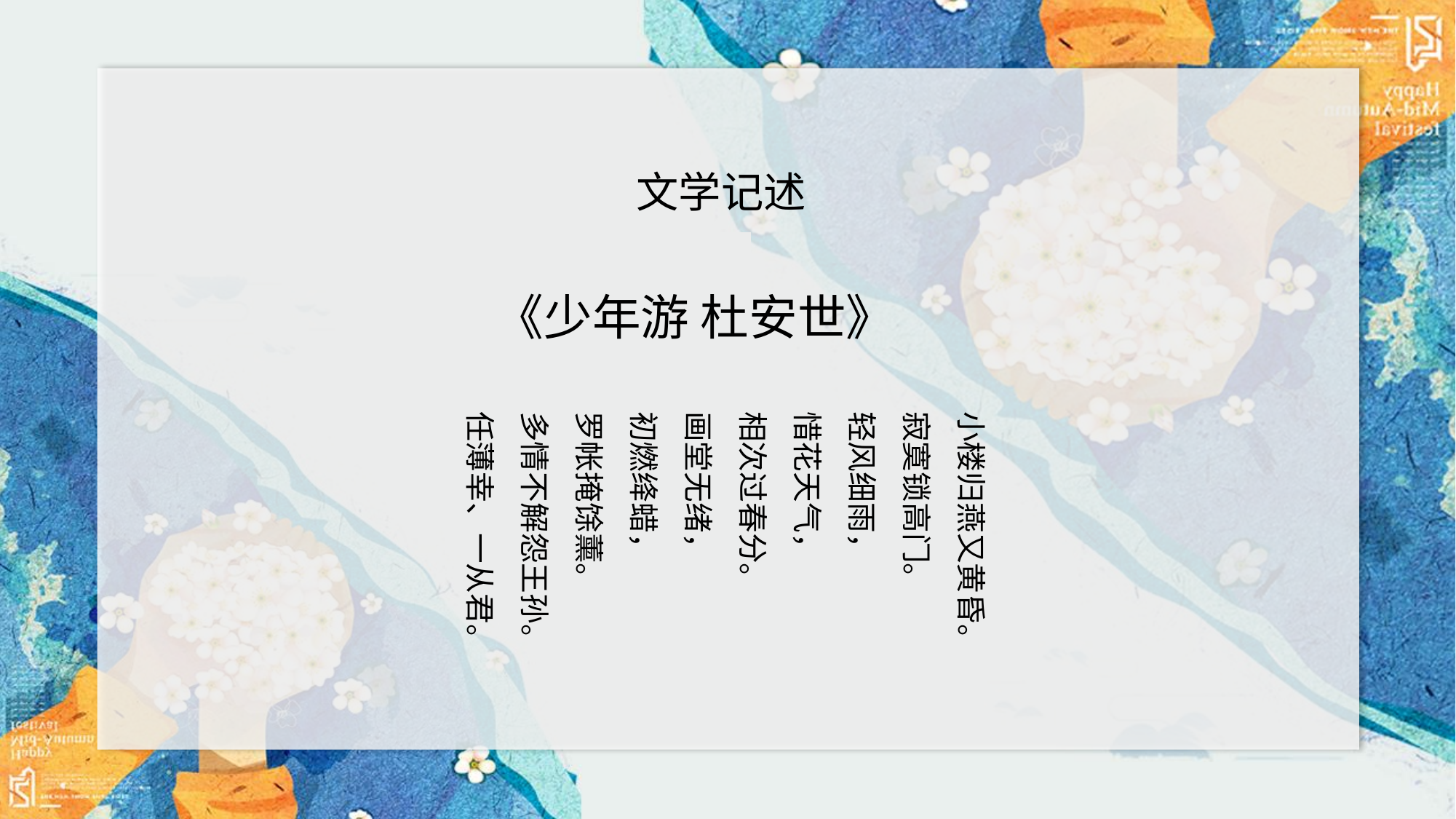

文学记述
《少年游 杜安世》
小楼归燕又黄昏。
寂寞锁高门。
轻风细雨，
惜花天气，
相次过春分。
画堂无绪，
初燃绛蜡，
罗帐掩馀薰。
多情不解怨王孙。
任薄幸、一从君。